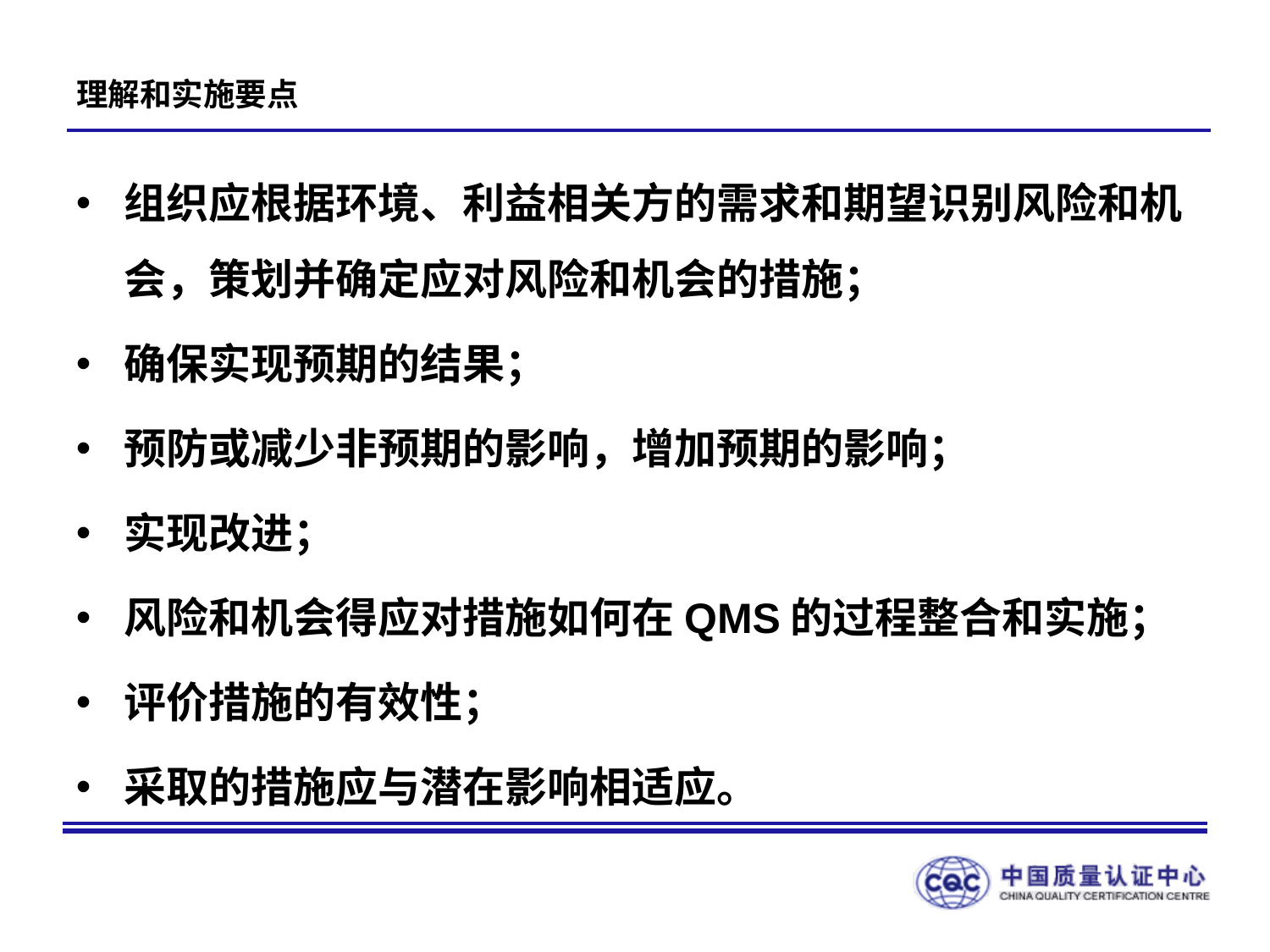

# 理解和实施要点
组织应根据环境、利益相关方的需求和期望识别风险和机会，策划并确定应对风险和机会的措施；
确保实现预期的结果；
预防或减少非预期的影响，增加预期的影响；
实现改进；
风险和机会得应对措施如何在QMS的过程整合和实施；
评价措施的有效性；
采取的措施应与潜在影响相适应。